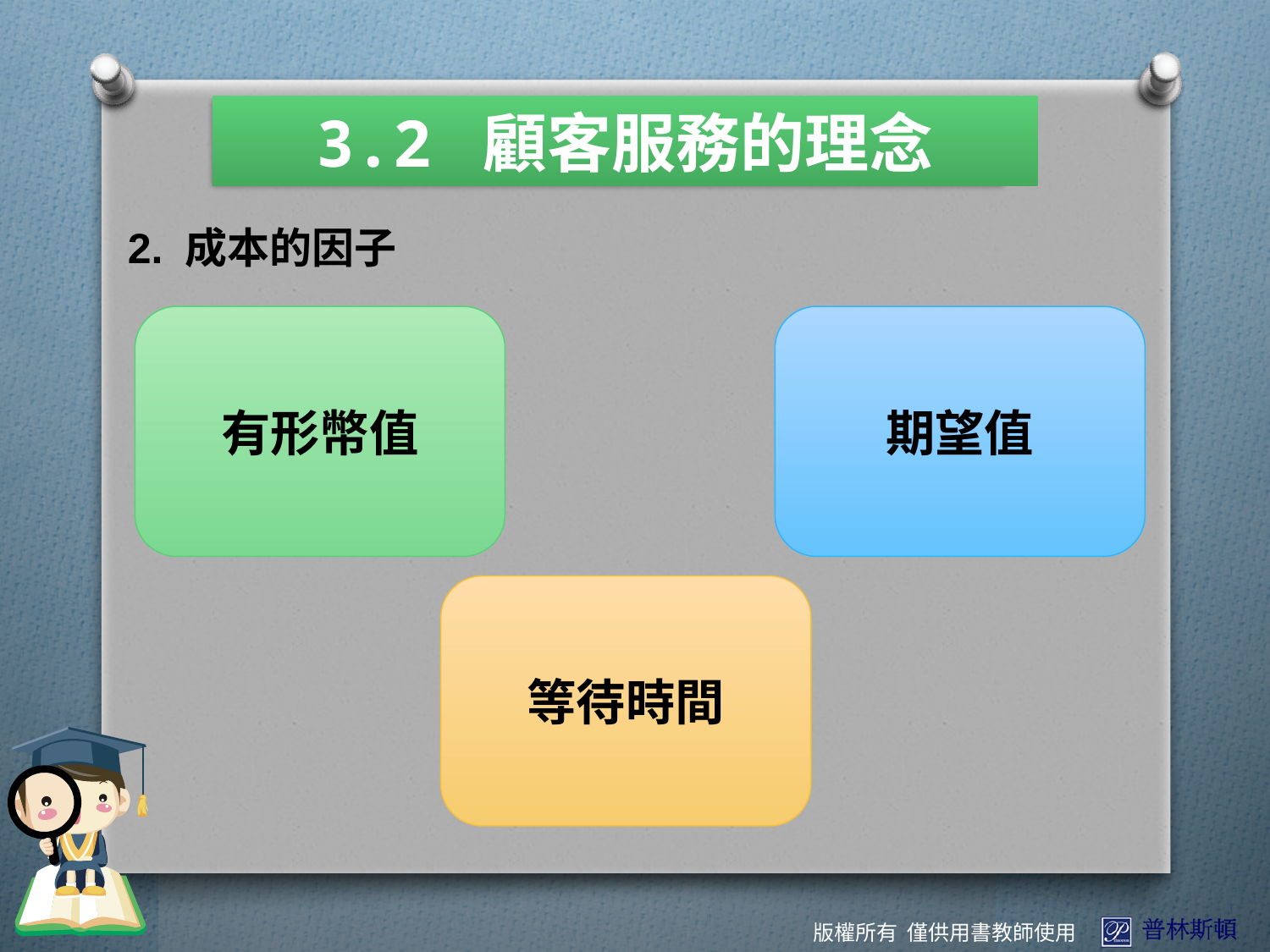

3.2 顧客服務的理念
2. 成本的因子
有形幣值
期望值
等待時間